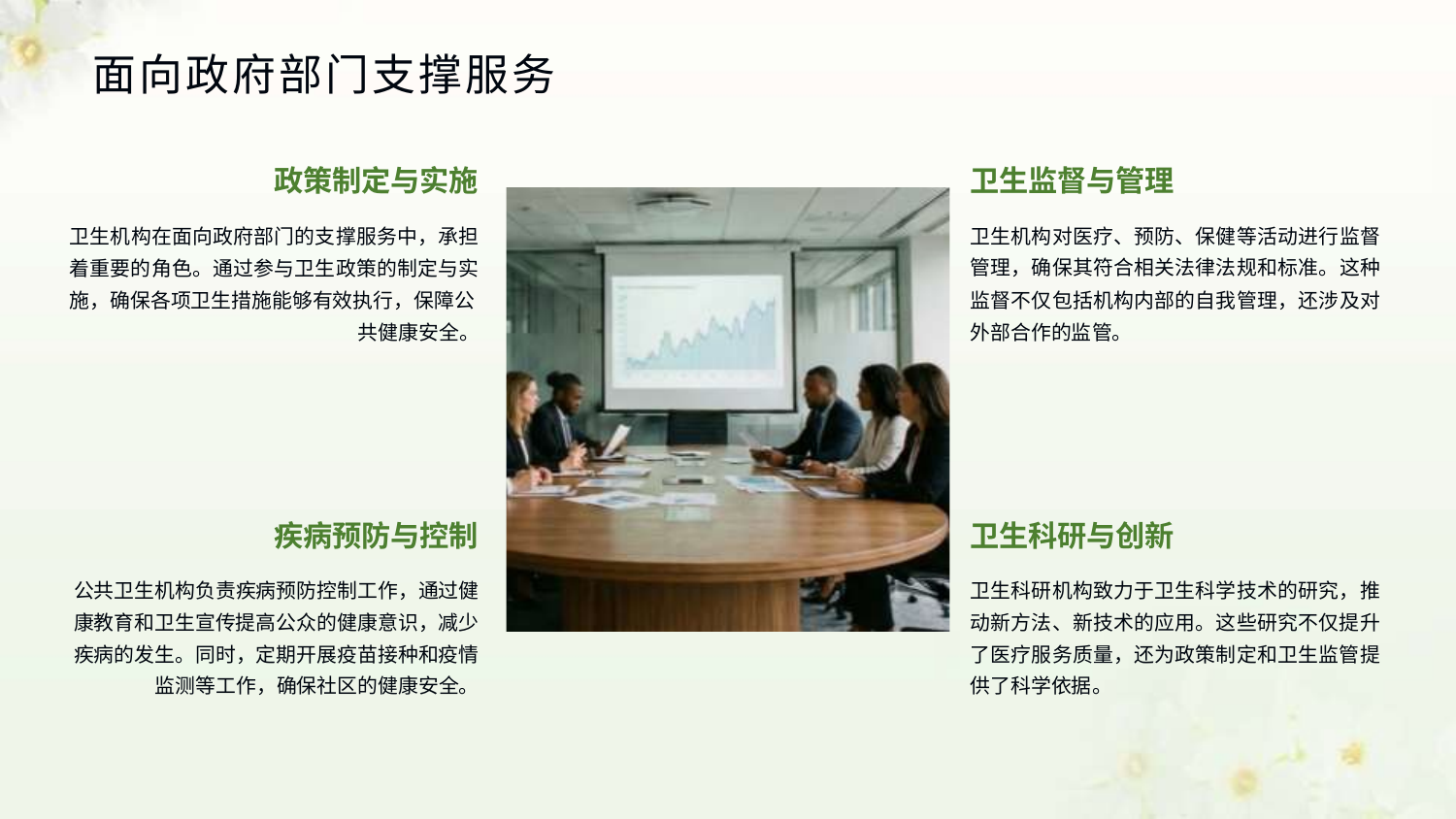

# 面向政府部门支撑服务
政策制定与实施
卫生机构在面向政府部门的支撑服务中，承担 着重要的角色。通过参与卫生政策的制定与实 施，确保各项卫生措施能够有效执行，保障公
共健康安全。
卫生监督与管理
卫生机构对医疗、预防、保健等活动进行监督 管理，确保其符合相关法律法规和标准。这种 监督不仅包括机构内部的自我管理，还涉及对 外部合作的监管。

疾病预防与控制
公共卫生机构负责疾病预防控制工作，通过健 康教育和卫生宣传提高公众的健康意识，减少 疾病的发生。同时，定期开展疫苗接种和疫情 监测等工作，确保社区的健康安全。
卫生科研与创新
卫生科研机构致力于卫生科学技术的研究，推 动新方法、新技术的应用。这些研究不仅提升 了医疗服务质量，还为政策制定和卫生监管提 供了科学依据。